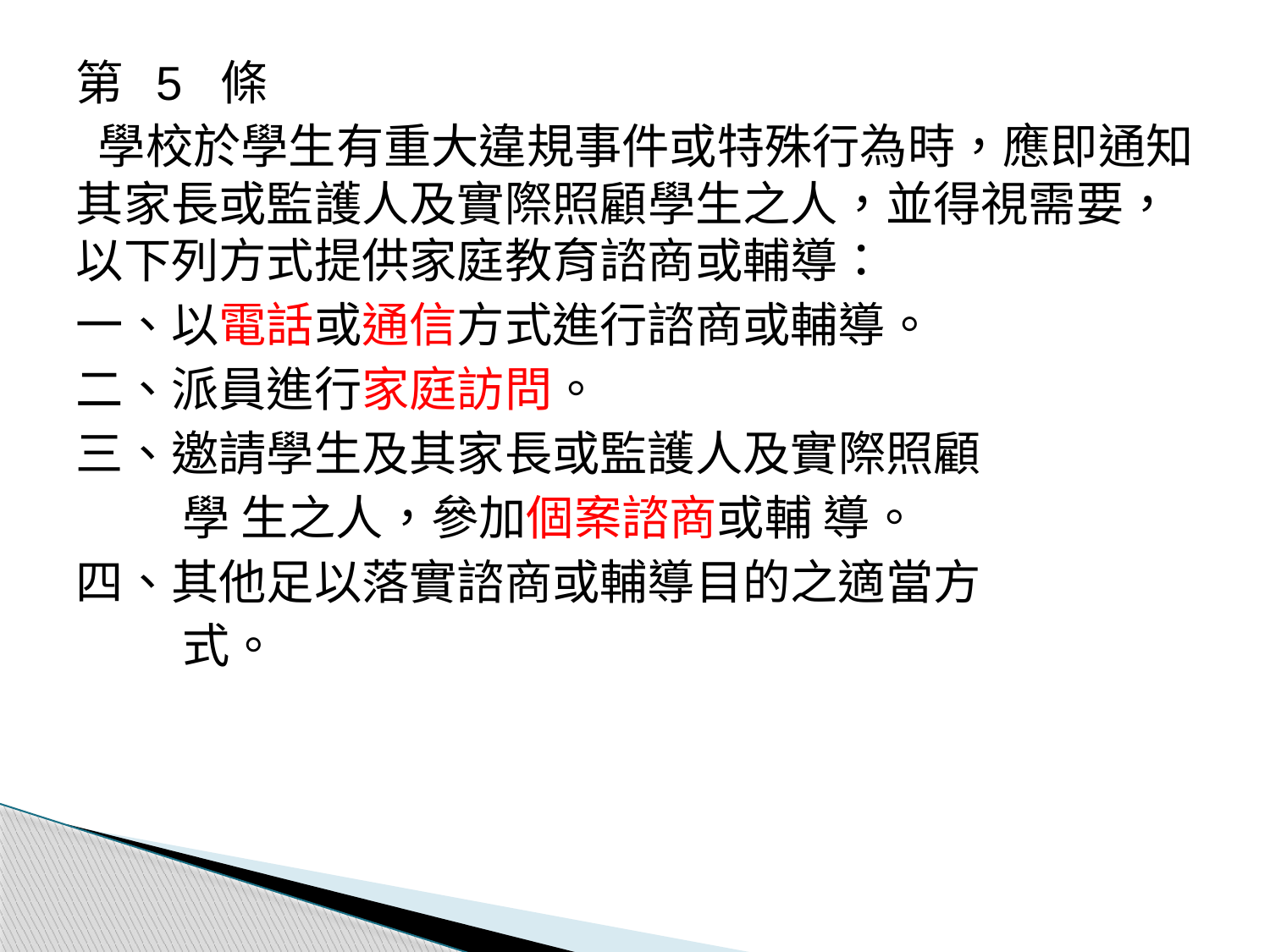

第  5  條
 學校於學生有重大違規事件或特殊行為時，應即通知其家長或監護人及實際照顧學生之人，並得視需要，以下列方式提供家庭教育諮商或輔導：
一、以電話或通信方式進行諮商或輔導。
二、派員進行家庭訪問。
三、邀請學生及其家長或監護人及實際照顧
         學 生之人，參加個案諮商或輔 導。
四、其他足以落實諮商或輔導目的之適當方
         式。